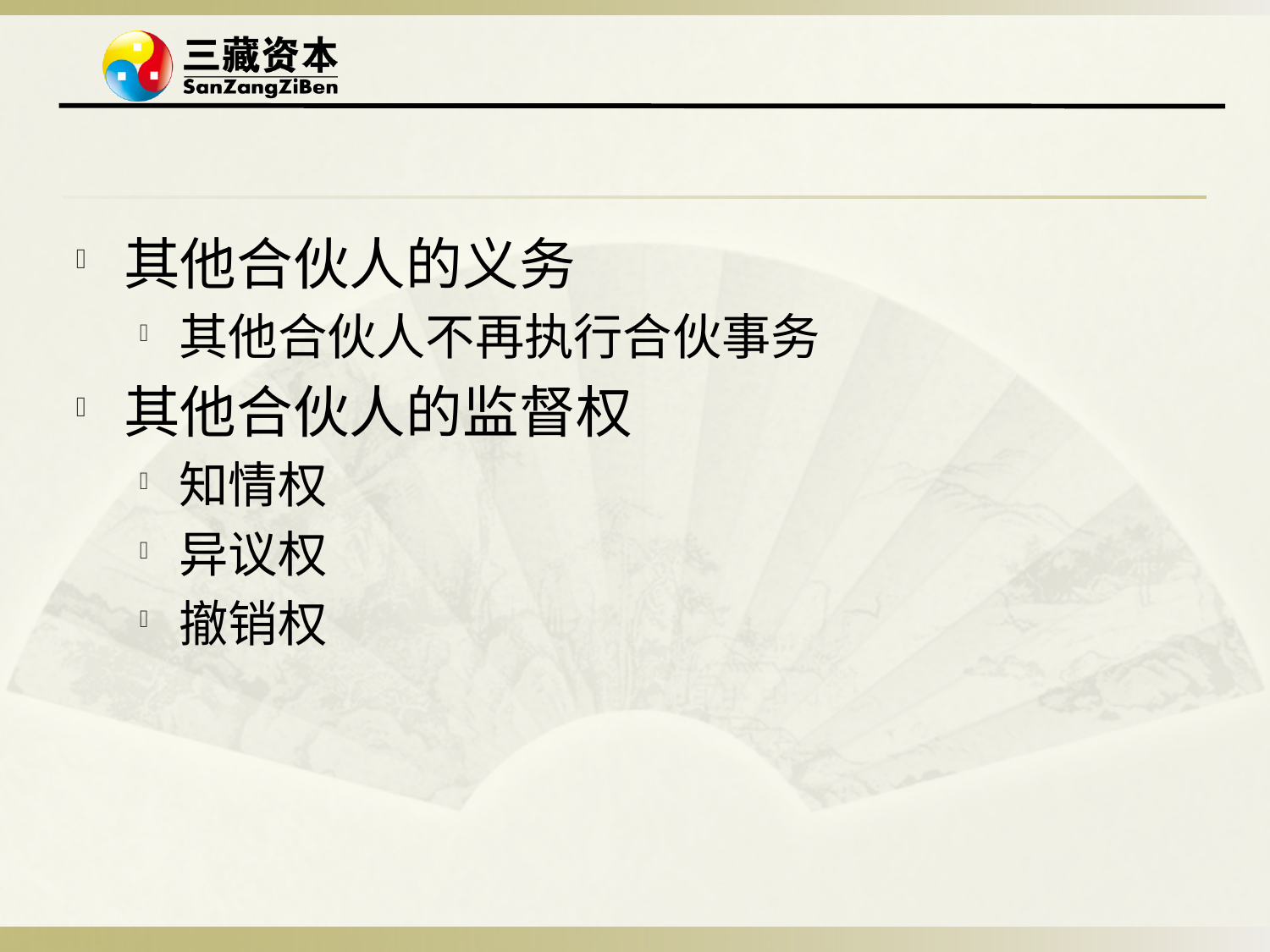

#
其他合伙人的义务
其他合伙人不再执行合伙事务
其他合伙人的监督权
知情权
异议权
撤销权